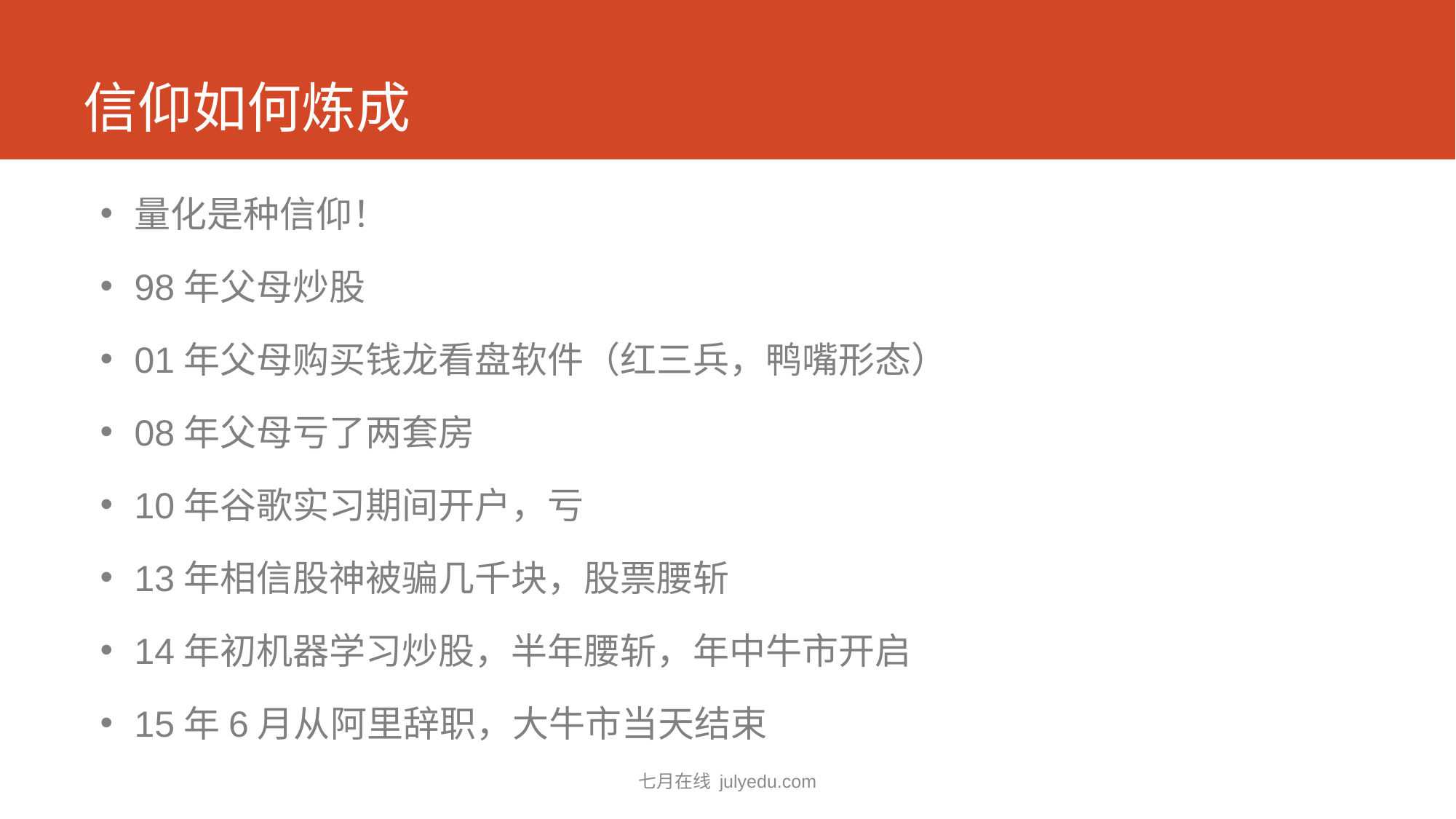

# 信仰如何炼成
量化是种信仰！
98年父母炒股
01年父母购买钱龙看盘软件（红三兵，鸭嘴形态）
08年父母亏了两套房
10年谷歌实习期间开户，亏
13年相信股神被骗几千块，股票腰斩
14年初机器学习炒股，半年腰斩，年中牛市开启
15年6月从阿里辞职，大牛市当天结束
七月在线 julyedu.com